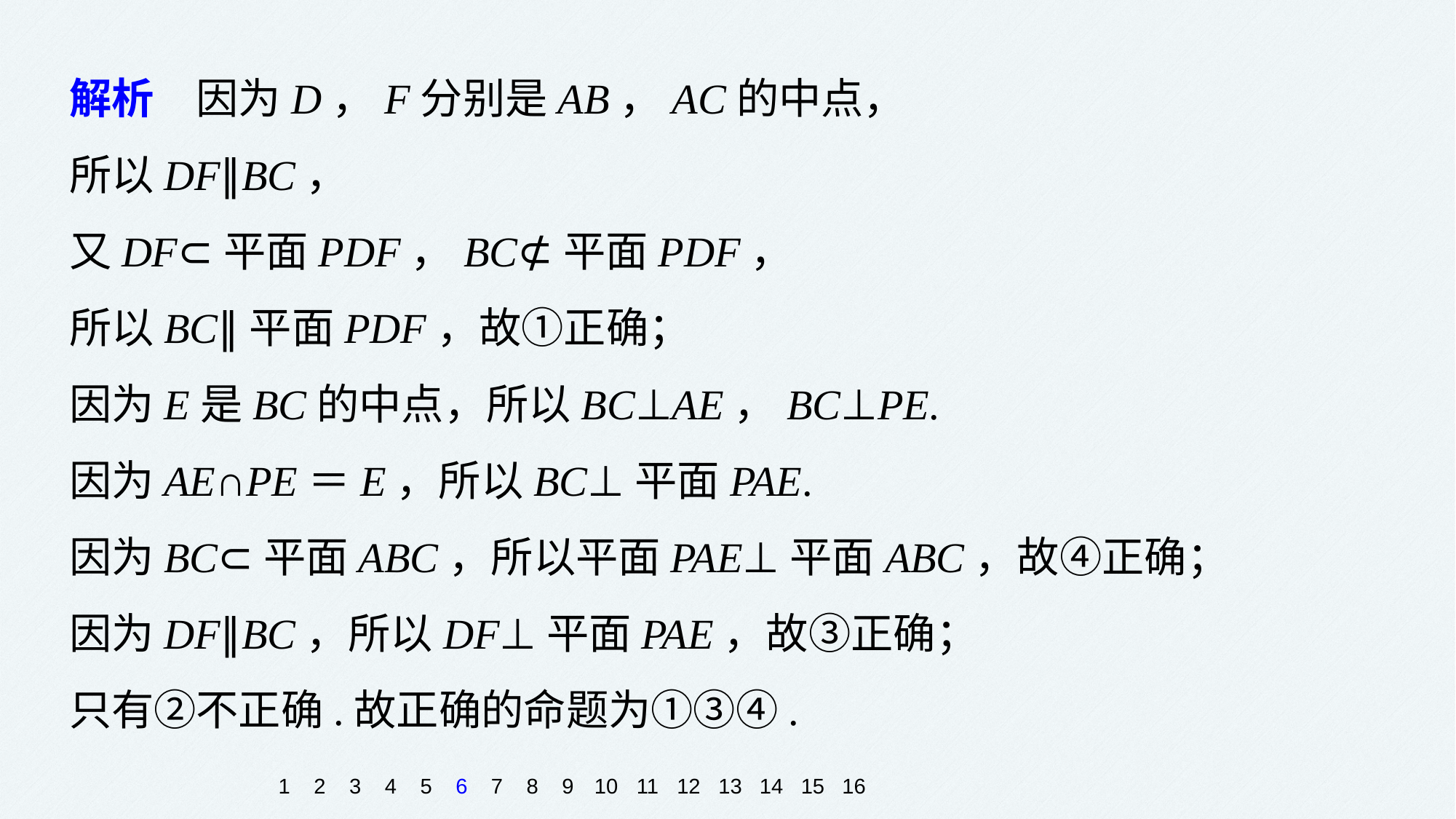

解析　因为D，F分别是AB，AC的中点，
所以DF∥BC，
又DF⊂平面PDF，BC⊄平面PDF，
所以BC∥平面PDF，故①正确；
因为E是BC的中点，所以BC⊥AE，BC⊥PE.
因为AE∩PE＝E，所以BC⊥平面PAE.
因为BC⊂平面ABC，所以平面PAE⊥平面ABC，故④正确；
因为DF∥BC，所以DF⊥平面PAE，故③正确；
只有②不正确.故正确的命题为①③④.
1
2
3
4
5
6
7
8
9
10
11
12
13
14
15
16